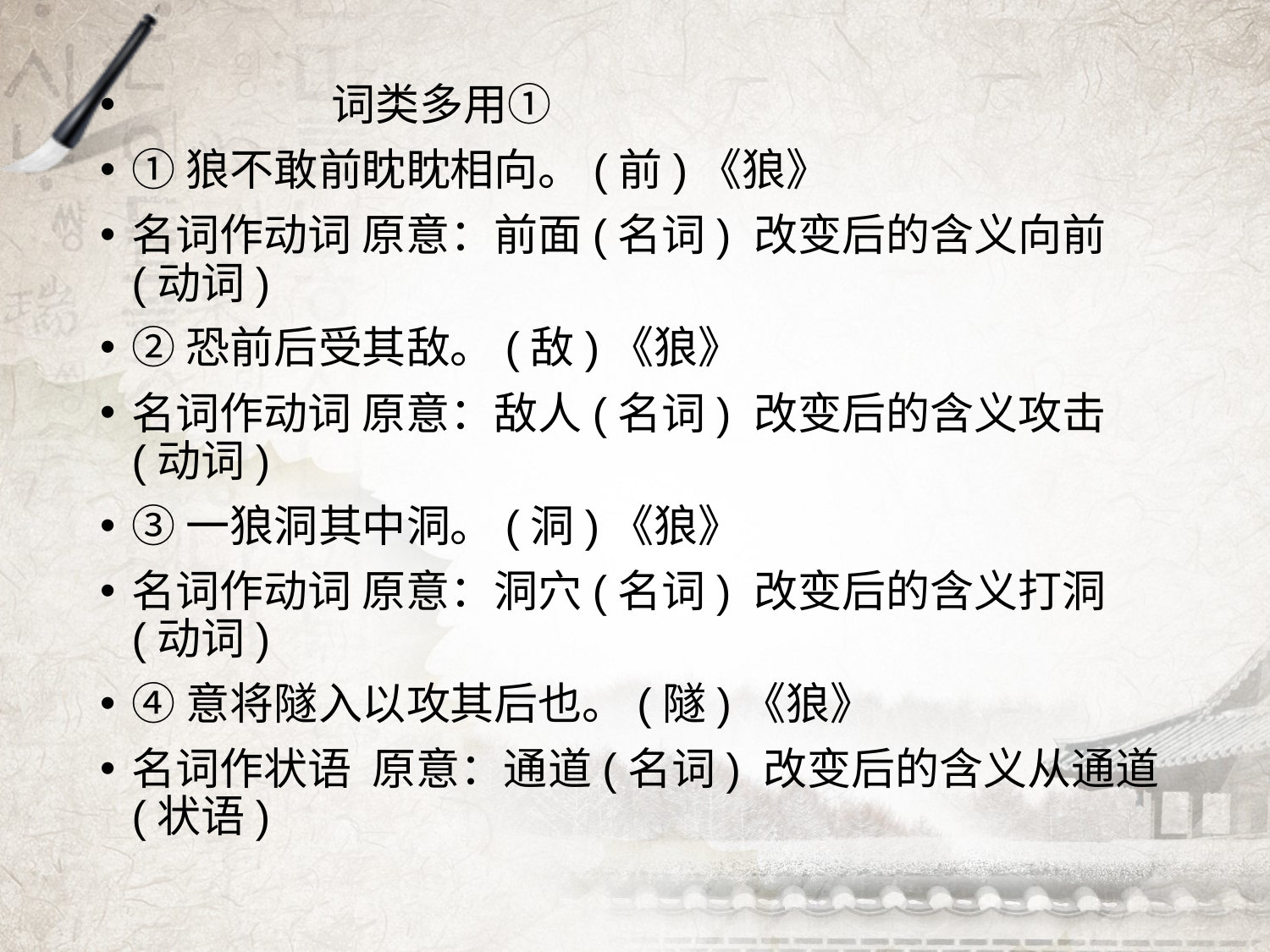

词类多用①
①狼不敢前眈眈相向。(前)《狼》
名词作动词 原意：前面(名词) 改变后的含义向前(动词)
②恐前后受其敌。(敌)《狼》
名词作动词 原意：敌人(名词) 改变后的含义攻击(动词)
③一狼洞其中洞。(洞)《狼》
名词作动词 原意：洞穴(名词) 改变后的含义打洞(动词)
④意将隧入以攻其后也。(隧)《狼》
名词作状语  原意：通道(名词) 改变后的含义从通道(状语)